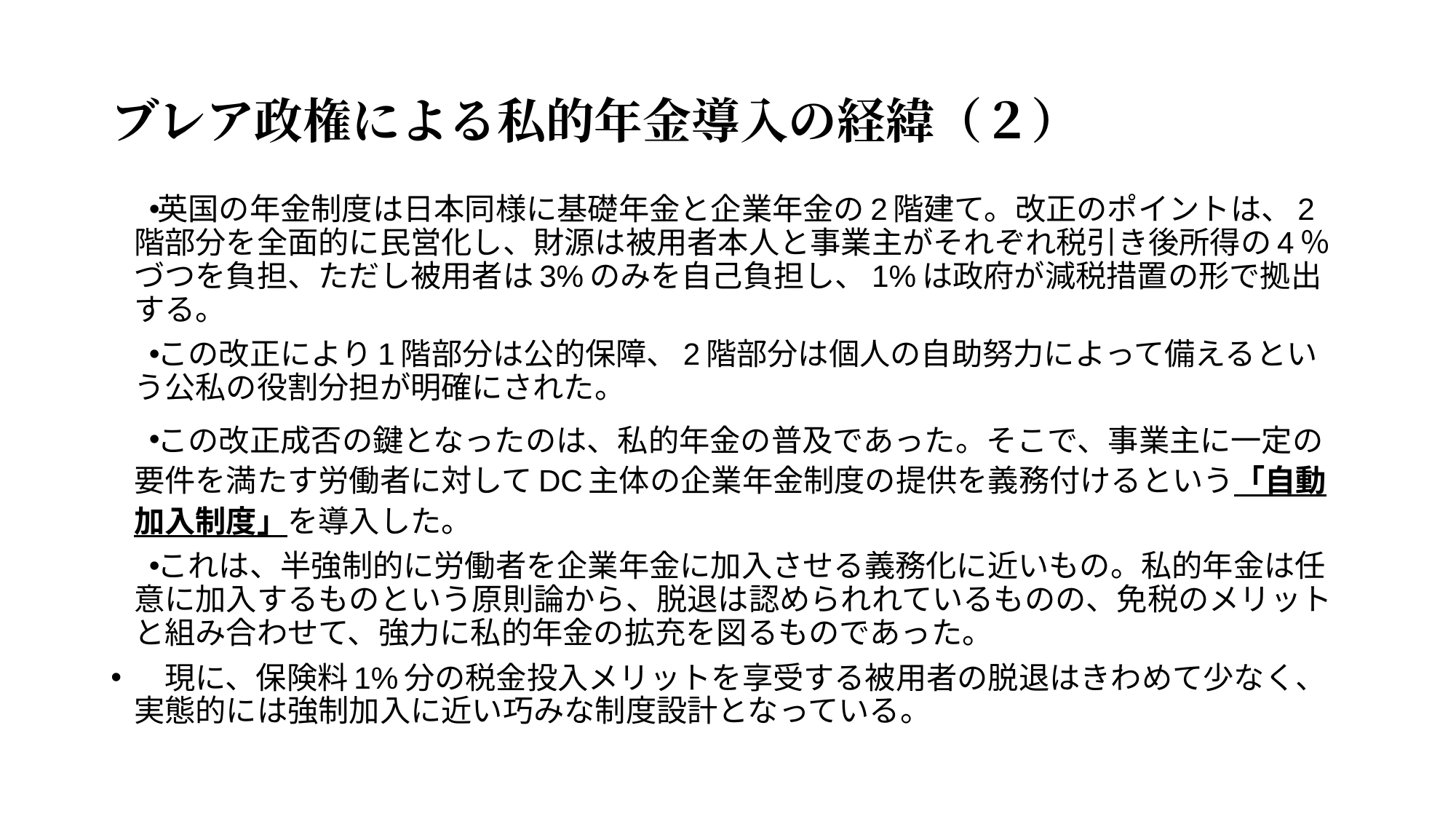

# ブレア政権による私的年金導入の経緯（２）
英国の年金制度は日本同様に基礎年金と企業年金の2階建て。改正のポイントは、2階部分を全面的に民営化し、財源は被用者本人と事業主がそれぞれ税引き後所得の4％づつを負担、ただし被用者は3%のみを自己負担し、1%は政府が減税措置の形で拠出する。
この改正により1階部分は公的保障、2階部分は個人の自助努力によって備えるという公私の役割分担が明確にされた。
この改正成否の鍵となったのは、私的年金の普及であった。そこで、事業主に一定の要件を満たす労働者に対してDC主体の企業年金制度の提供を義務付けるという「自動加入制度」を導入した。
これは、半強制的に労働者を企業年金に加入させる義務化に近いもの。私的年金は任意に加入するものという原則論から、脱退は認められれているものの、免税のメリットと組み合わせて、強力に私的年金の拡充を図るものであった。
　現に、保険料1%分の税金投入メリットを享受する被用者の脱退はきわめて少なく、実態的には強制加入に近い巧みな制度設計となっている。